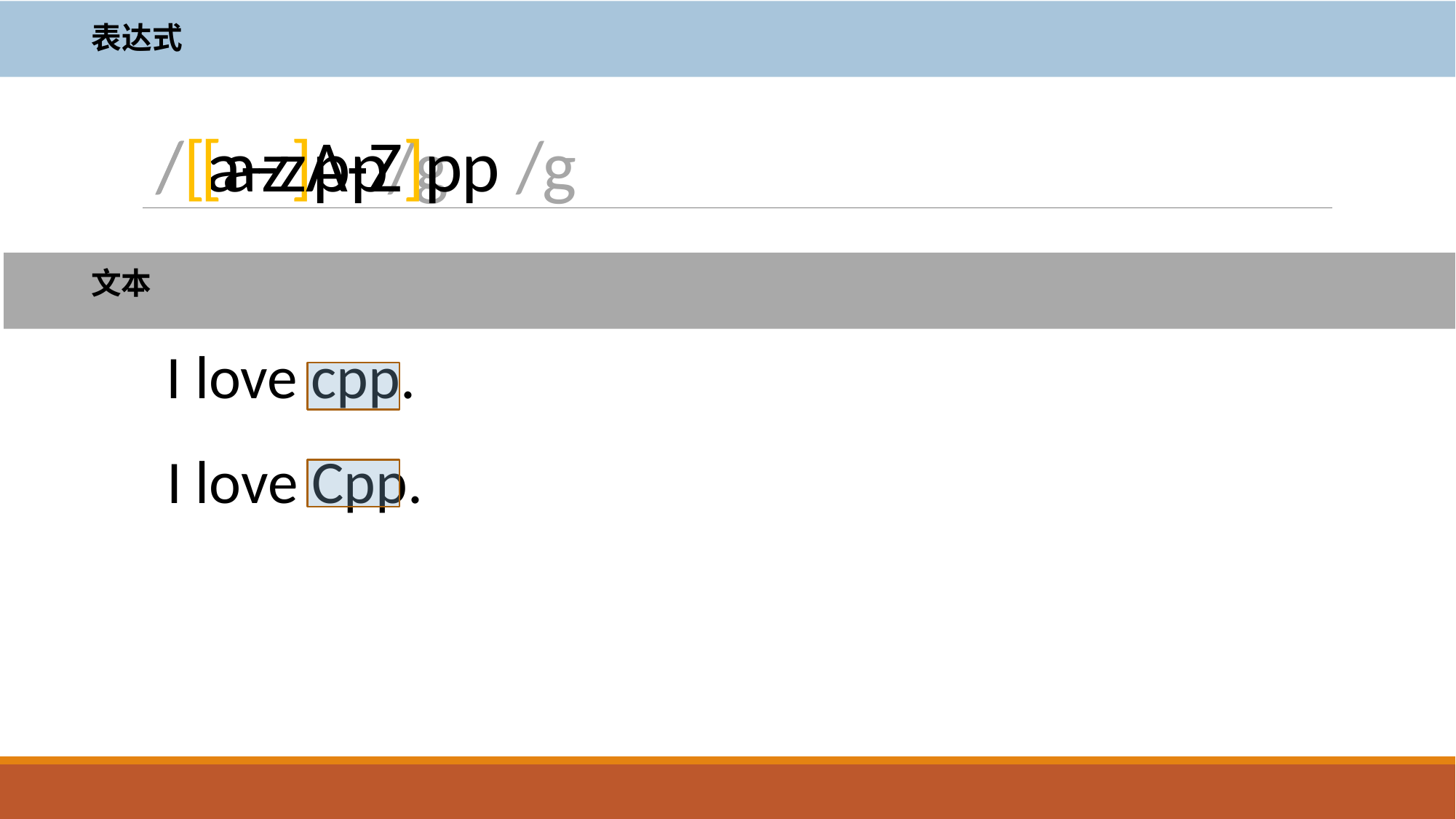

表达式
/ [a-zA-Z]pp /g
# /[a-z]pp/g

文本
I love cpp.

I love Cpp.